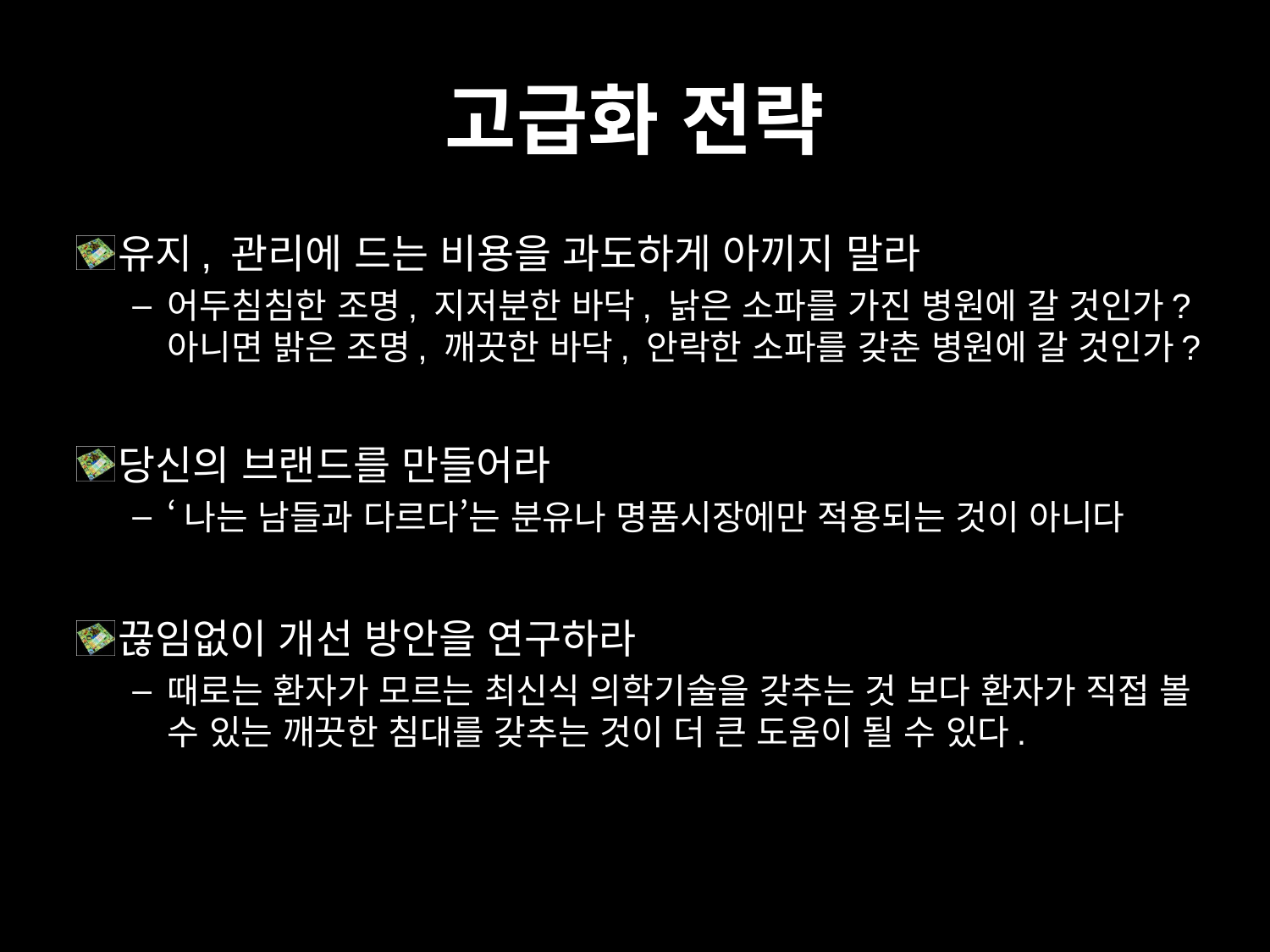

# 고급화 전략
유지, 관리에 드는 비용을 과도하게 아끼지 말라
어두침침한 조명, 지저분한 바닥, 낡은 소파를 가진 병원에 갈 것인가? 아니면 밝은 조명, 깨끗한 바닥, 안락한 소파를 갖춘 병원에 갈 것인가?

당신의 브랜드를 만들어라
‘나는 남들과 다르다’는 분유나 명품시장에만 적용되는 것이 아니다

끊임없이 개선 방안을 연구하라
때로는 환자가 모르는 최신식 의학기술을 갖추는 것 보다 환자가 직접 볼 수 있는 깨끗한 침대를 갖추는 것이 더 큰 도움이 될 수 있다.